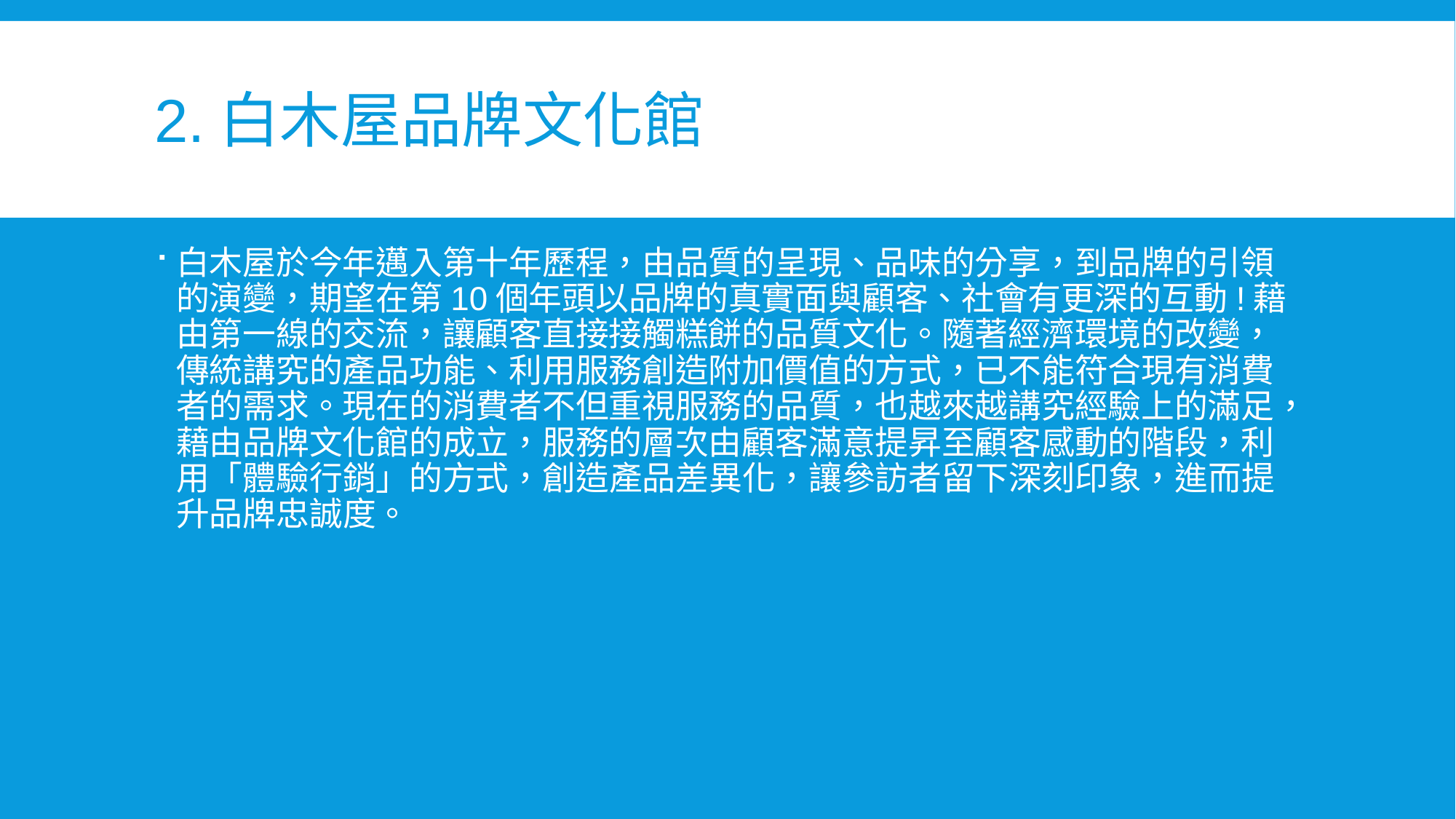

# 2.白木屋品牌文化館
白木屋於今年邁入第十年歷程，由品質的呈現、品味的分享，到品牌的引領的演變，期望在第10個年頭以品牌的真實面與顧客、社會有更深的互動!藉由第一線的交流，讓顧客直接接觸糕餅的品質文化。隨著經濟環境的改變，傳統講究的產品功能、利用服務創造附加價值的方式，已不能符合現有消費者的需求。現在的消費者不但重視服務的品質，也越來越講究經驗上的滿足，藉由品牌文化館的成立，服務的層次由顧客滿意提昇至顧客感動的階段，利用「體驗行銷」的方式，創造產品差異化，讓參訪者留下深刻印象，進而提升品牌忠誠度。